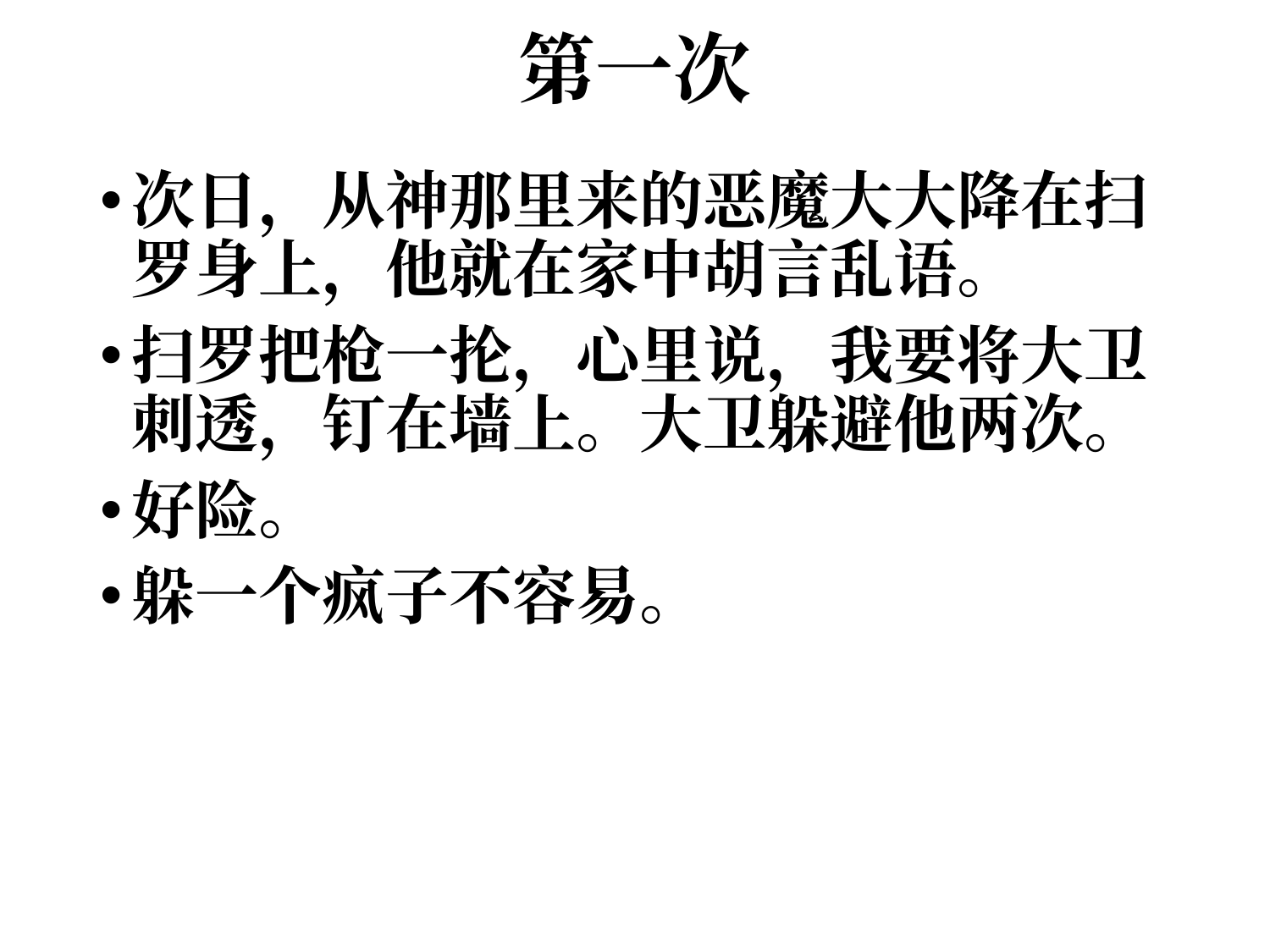

# 第一次
次日，从神那里来的恶魔大大降在扫罗身上，他就在家中胡言乱语。
扫罗把枪一抡，心里说，我要将大卫刺透，钉在墙上。大卫躲避他两次。
好险。
躲一个疯子不容易。